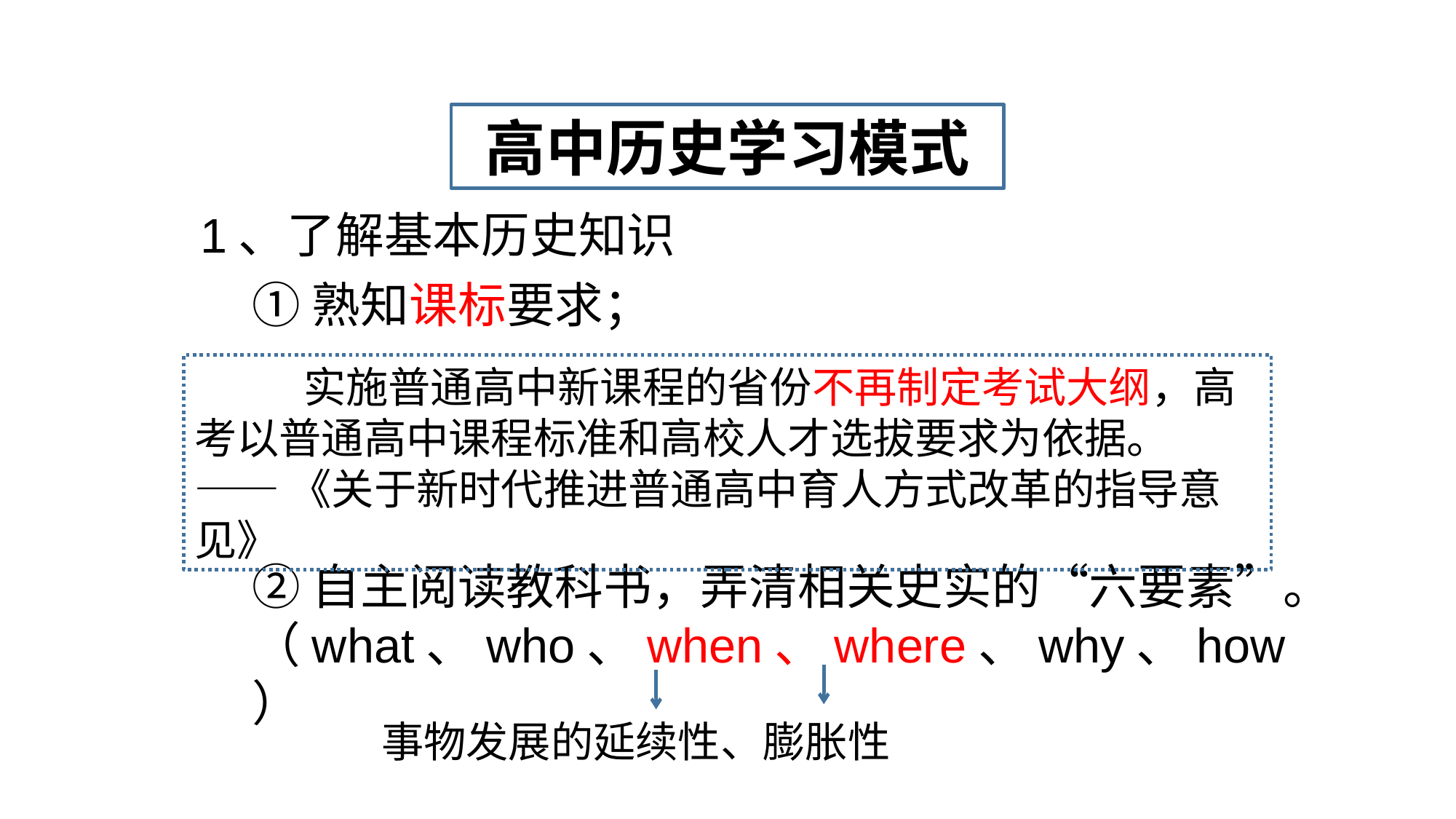

高中历史学习模式
1、了解基本历史知识
①熟知课标要求；
	实施普通高中新课程的省份不再制定考试大纲，高考以普通高中课程标准和高校人才选拔要求为依据。
——《关于新时代推进普通高中育人方式改革的指导意见》
②自主阅读教科书，弄清相关史实的“六要素”。（what、who、when、where、why、how）
事物发展的延续性、膨胀性